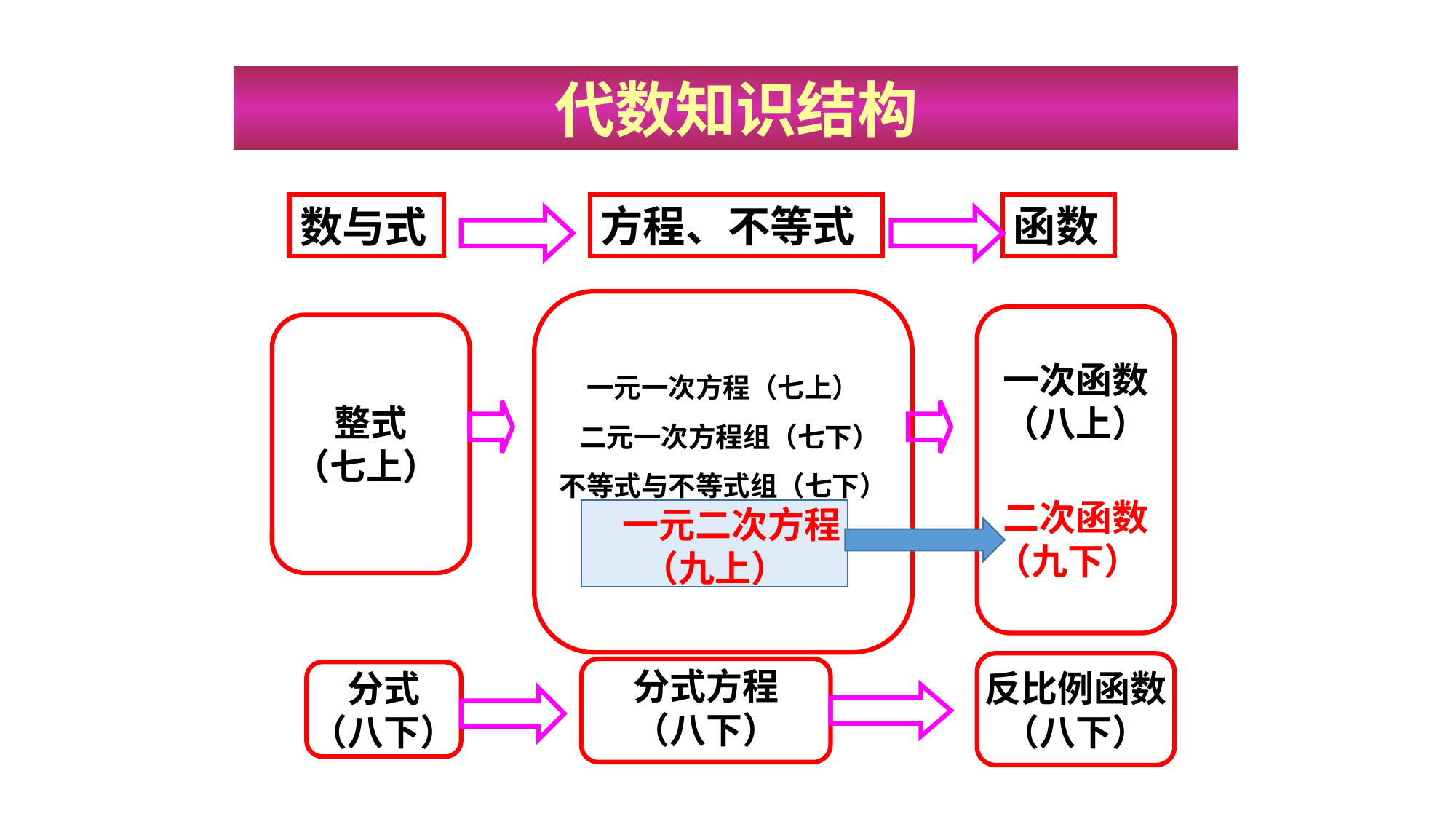

代数知识结构
方程、不等式
函数
数与式

一元一次方程（七上）
 二元一次方程组（七下）
不等式与不等式组（七下）
 一元二次方程
（九上）
一次函数
（八上）

二次函数
（九下）
整式
（七上）

反比例函数
（八下）

分式方程
（八下）

分式
（八下）